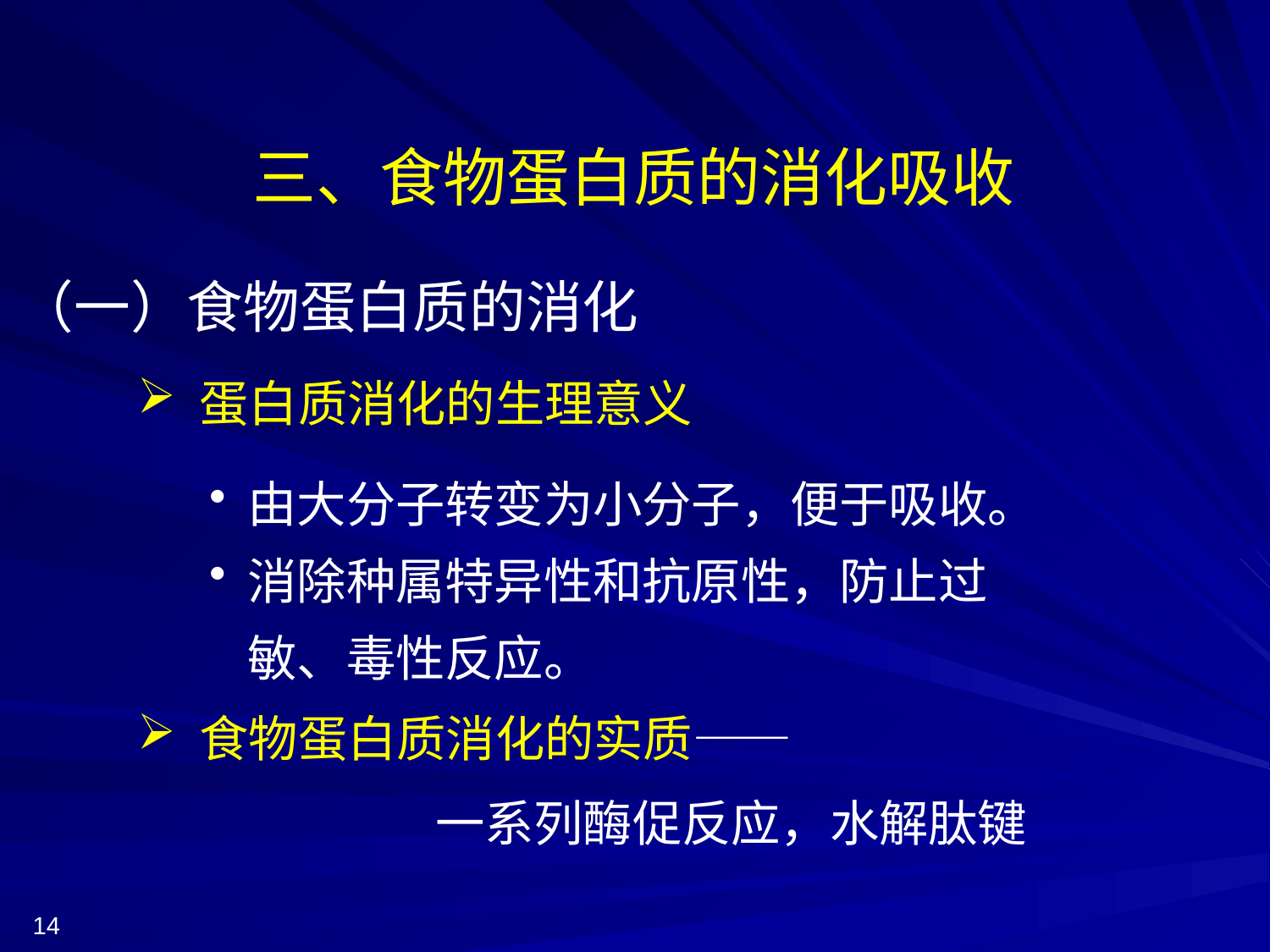

三、食物蛋白质的消化吸收
（一）食物蛋白质的消化
 蛋白质消化的生理意义
由大分子转变为小分子，便于吸收。
消除种属特异性和抗原性，防止过敏、毒性反应。
 食物蛋白质消化的实质——
                          一系列酶促反应，水解肽键
14